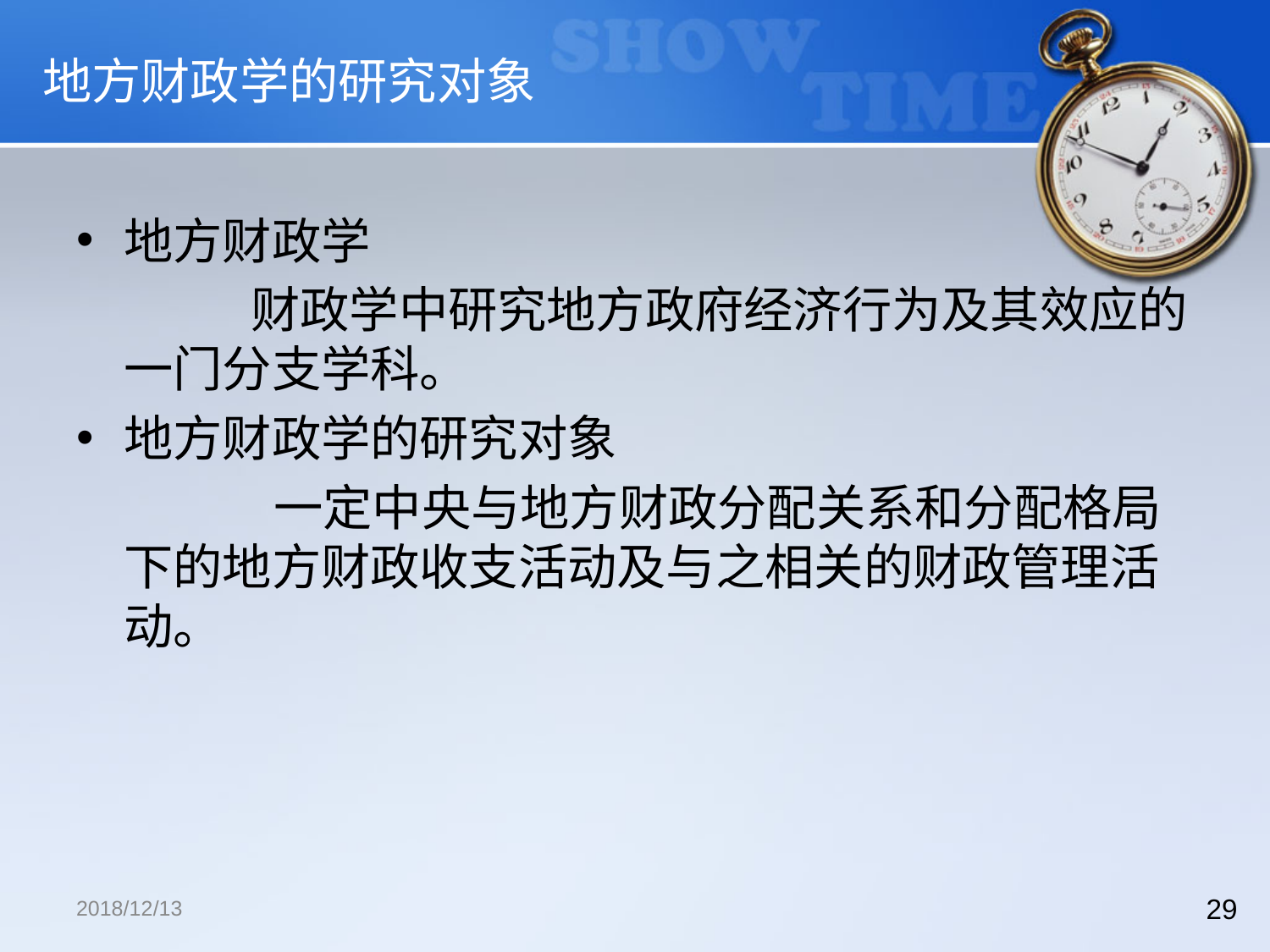

# 地方财政学的研究对象
地方财政学
		财政学中研究地方政府经济行为及其效应的一门分支学科。
地方财政学的研究对象
		 一定中央与地方财政分配关系和分配格局下的地方财政收支活动及与之相关的财政管理活动。
2018/12/13
29